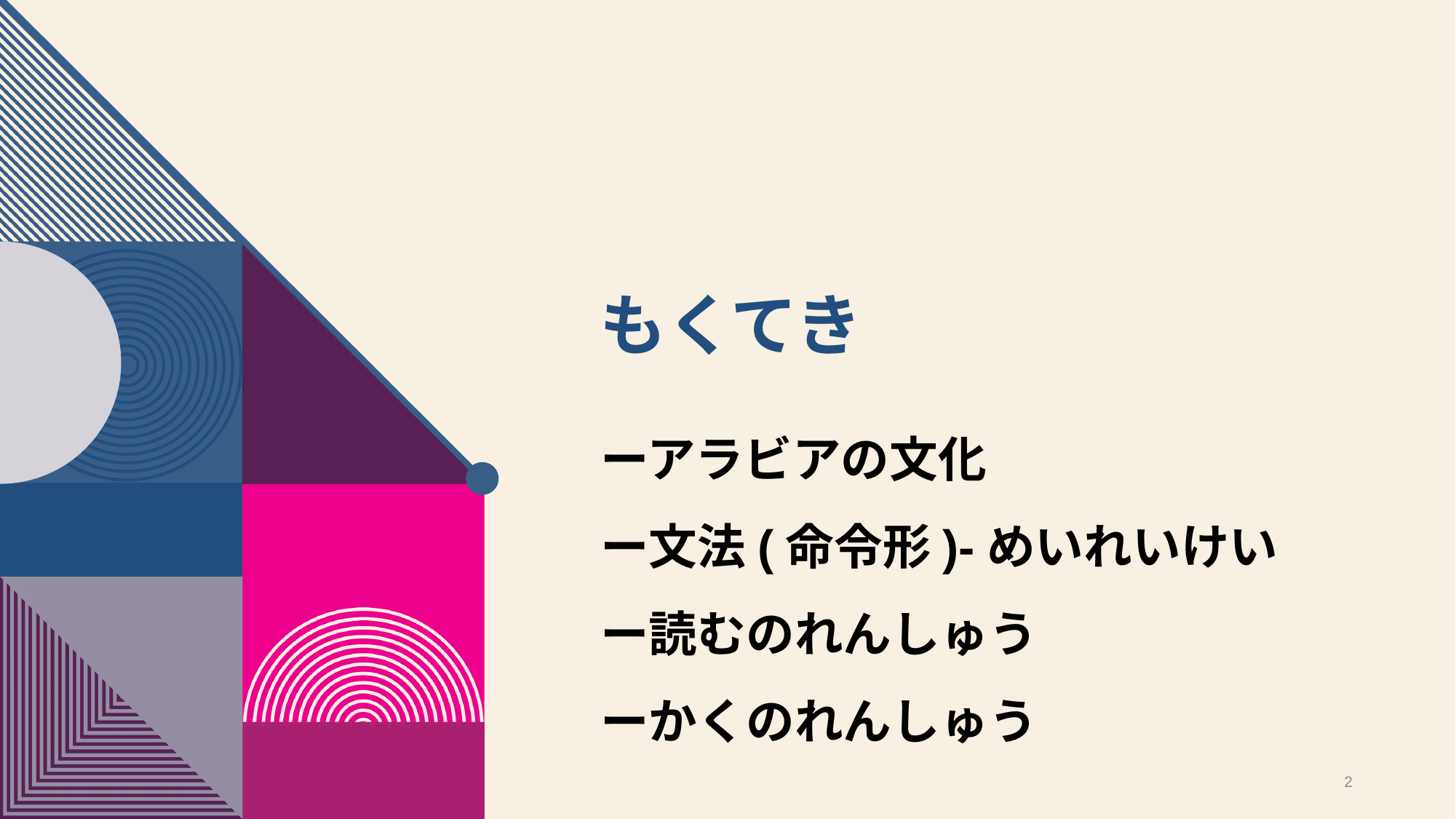

# もくてき
ーアラビアの文化
ー文法(命令形)-めいれいけい
ー読むのれんしゅう
ーかくのれんしゅう

2